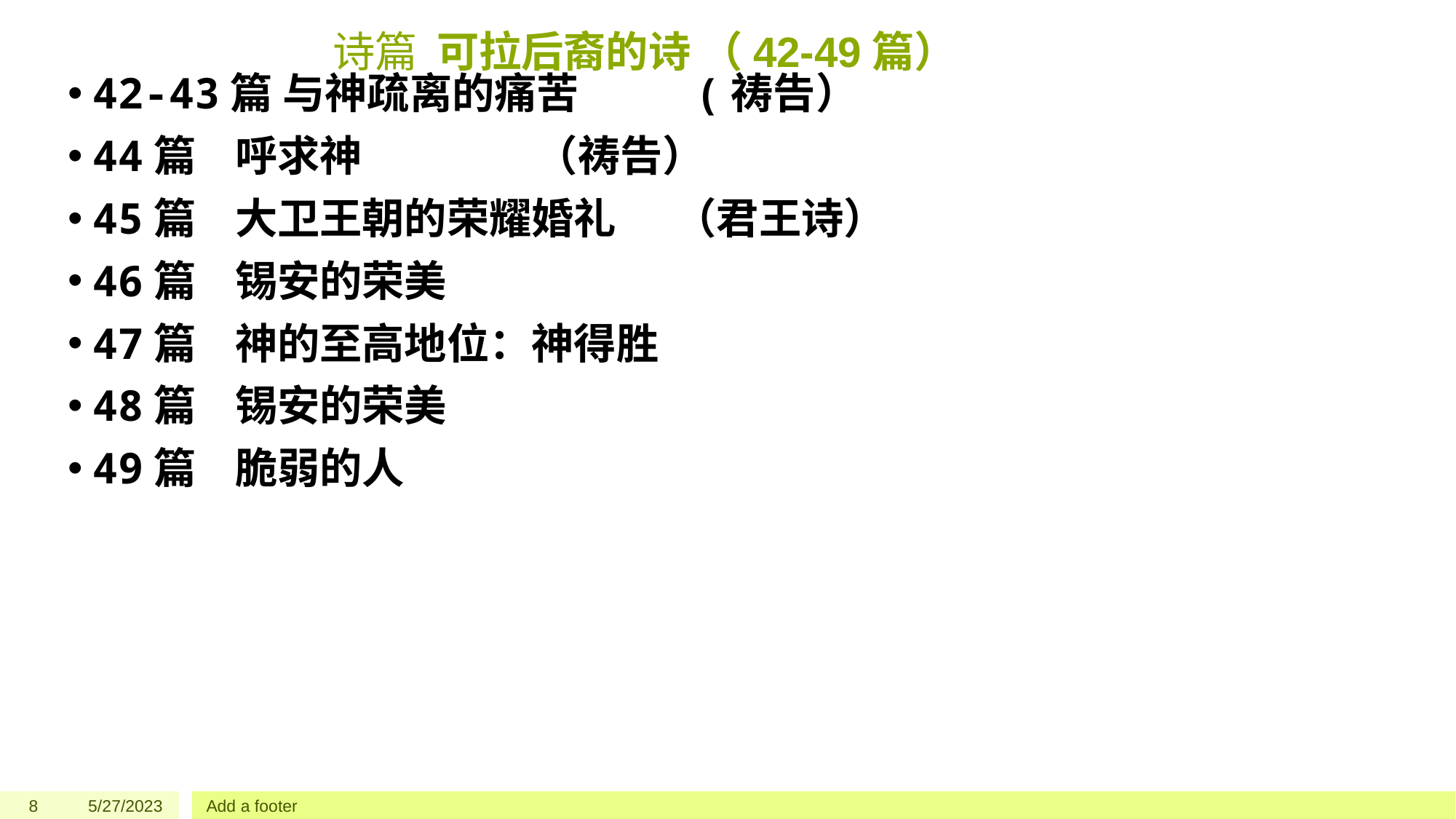

# 诗篇  可拉后裔的诗 （42-49篇）
42-43篇 与神疏离的痛苦           (祷告）
44篇    呼求神                  （祷告）
45篇    大卫王朝的荣耀婚礼      （君王诗）
46篇    锡安的荣美
47篇    神的至高地位：神得胜
48篇    锡安的荣美
49篇    脆弱的人

8
5/27/2023
Add a footer